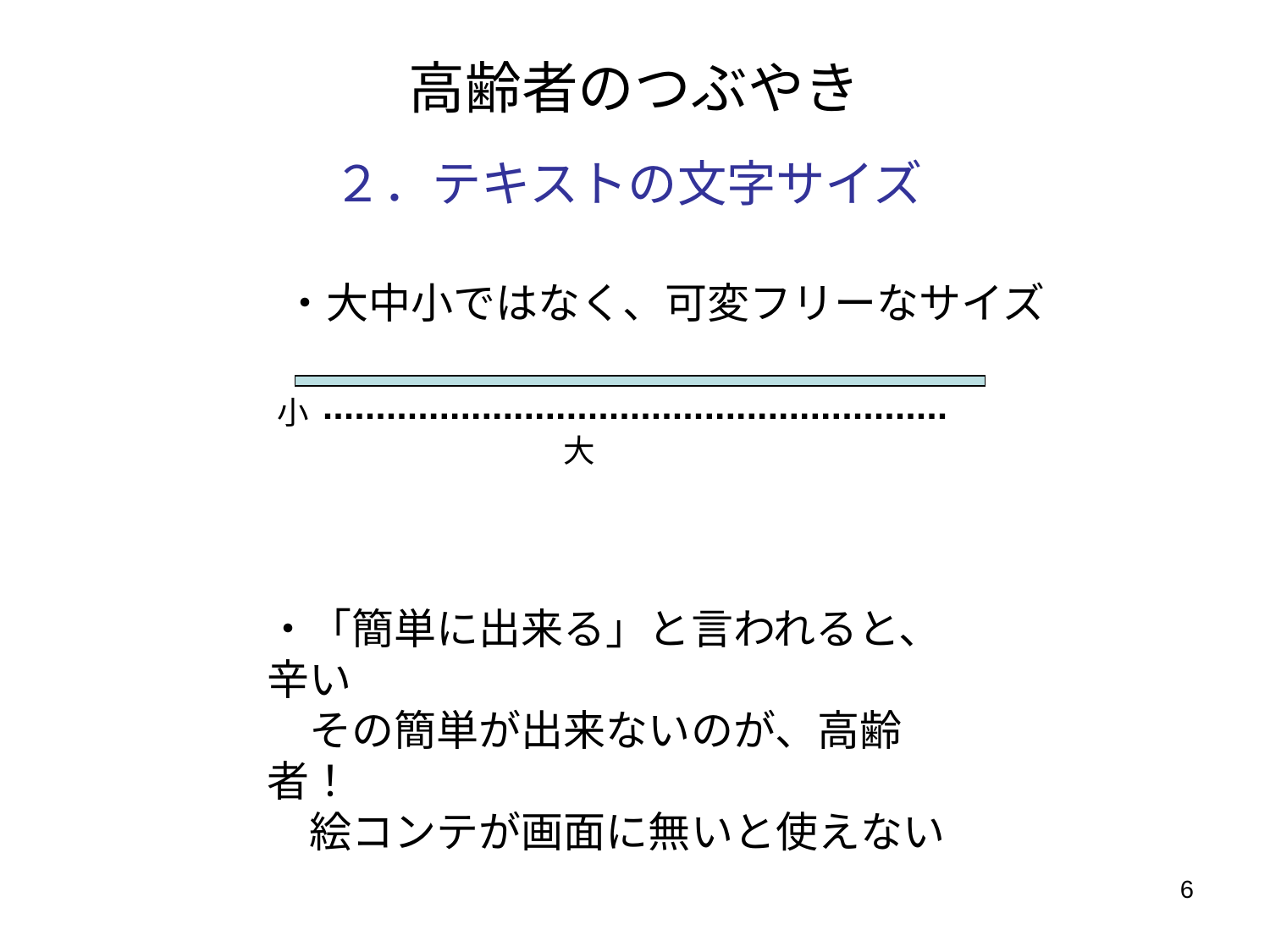

# 高齢者のつぶやき
２．テキストの文字サイズ
　・大中小ではなく、可変フリーなサイズ

小　　　　　　　　　　　　　　　　　　　　　　　　　　　　　　　大

・「簡単に出来る」と言われると、辛い
　その簡単が出来ないのが、高齢者！
　絵コンテが画面に無いと使えない
6